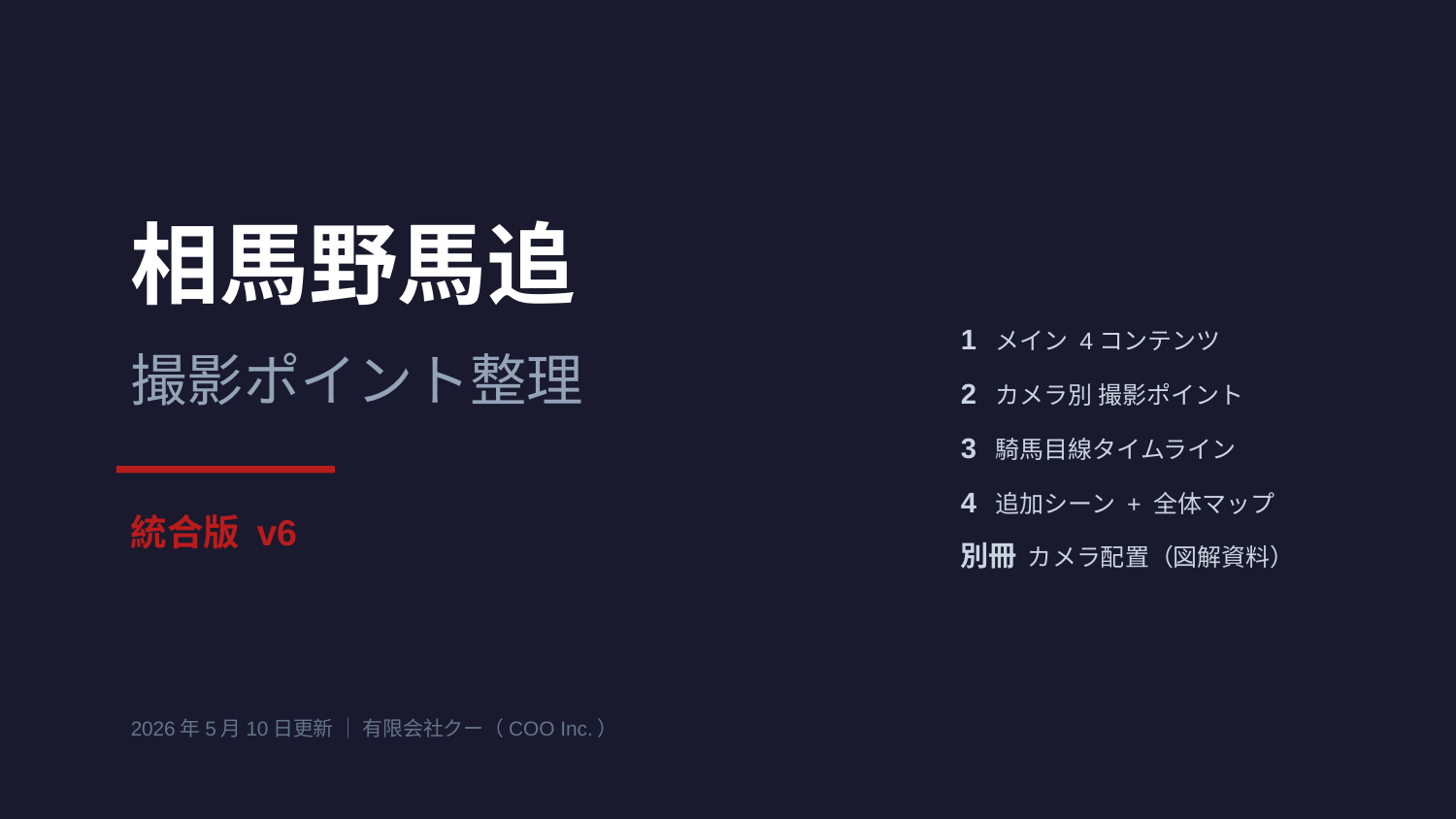

相馬野馬追
1  メイン 4コンテンツ
2  カメラ別 撮影ポイント
3  騎馬目線タイムライン
4  追加シーン + 全体マップ
別冊  カメラ配置（図解資料）
撮影ポイント整理

統合版 v6
2026年5月10日更新 ｜ 有限会社クー（COO Inc.）